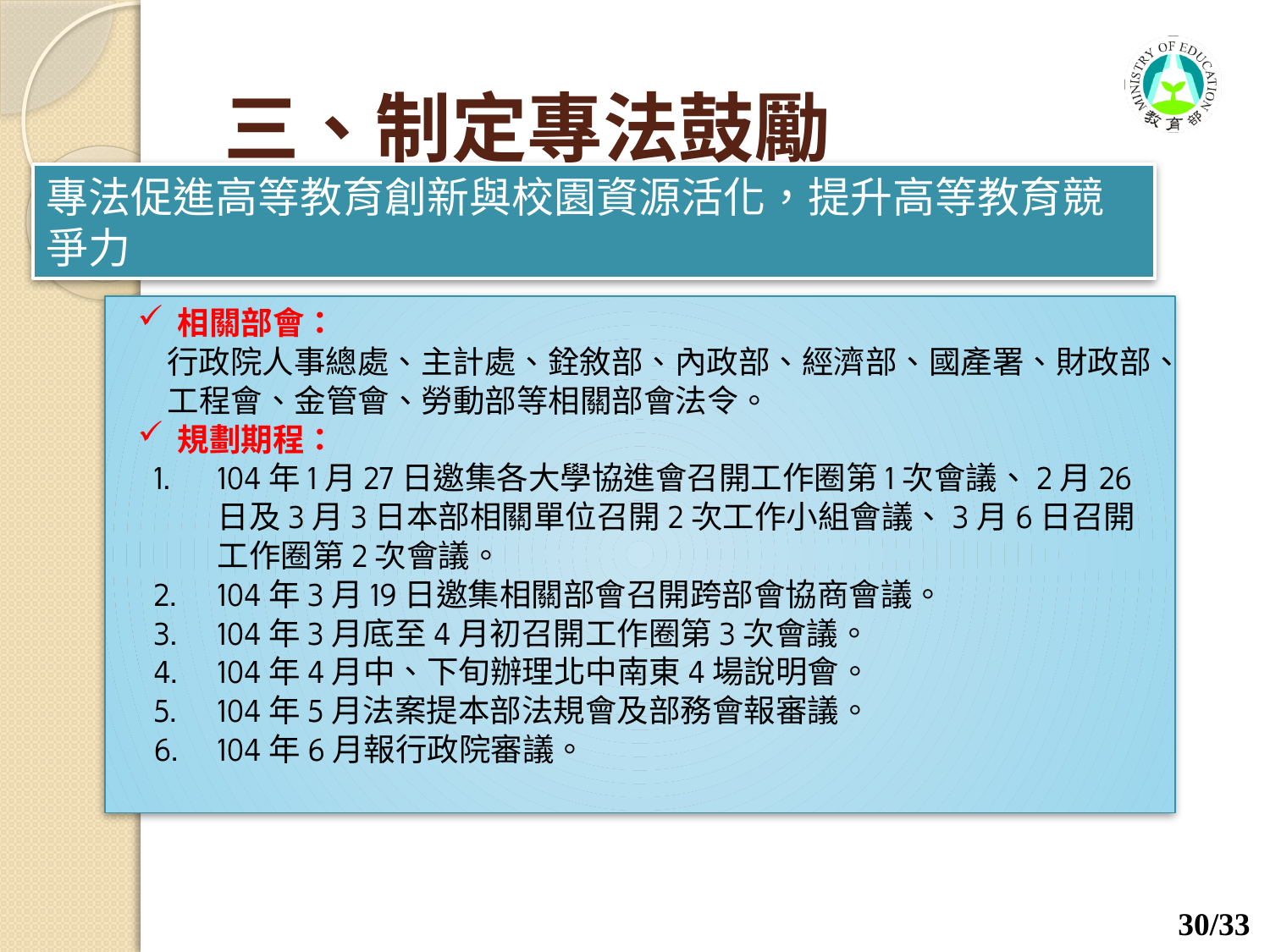

# 三、制定專法鼓勵
專法促進高等教育創新與校園資源活化，提升高等教育競爭力
相關部會：
   行政院人事總處、主計處、銓敘部、內政部、經濟部、國產署、財政部、工程會、金管會、勞動部等相關部會法令。
規劃期程：
104年1月27日邀集各大學協進會召開工作圈第1次會議、2月26日及3月3日本部相關單位召開2次工作小組會議、3月6日召開工作圈第2次會議。
104年3月19日邀集相關部會召開跨部會協商會議。
104年3月底至4月初召開工作圈第3次會議。
104年4月中、下旬辦理北中南東4場說明會。
104年5月法案提本部法規會及部務會報審議。
104年6月報行政院審議。